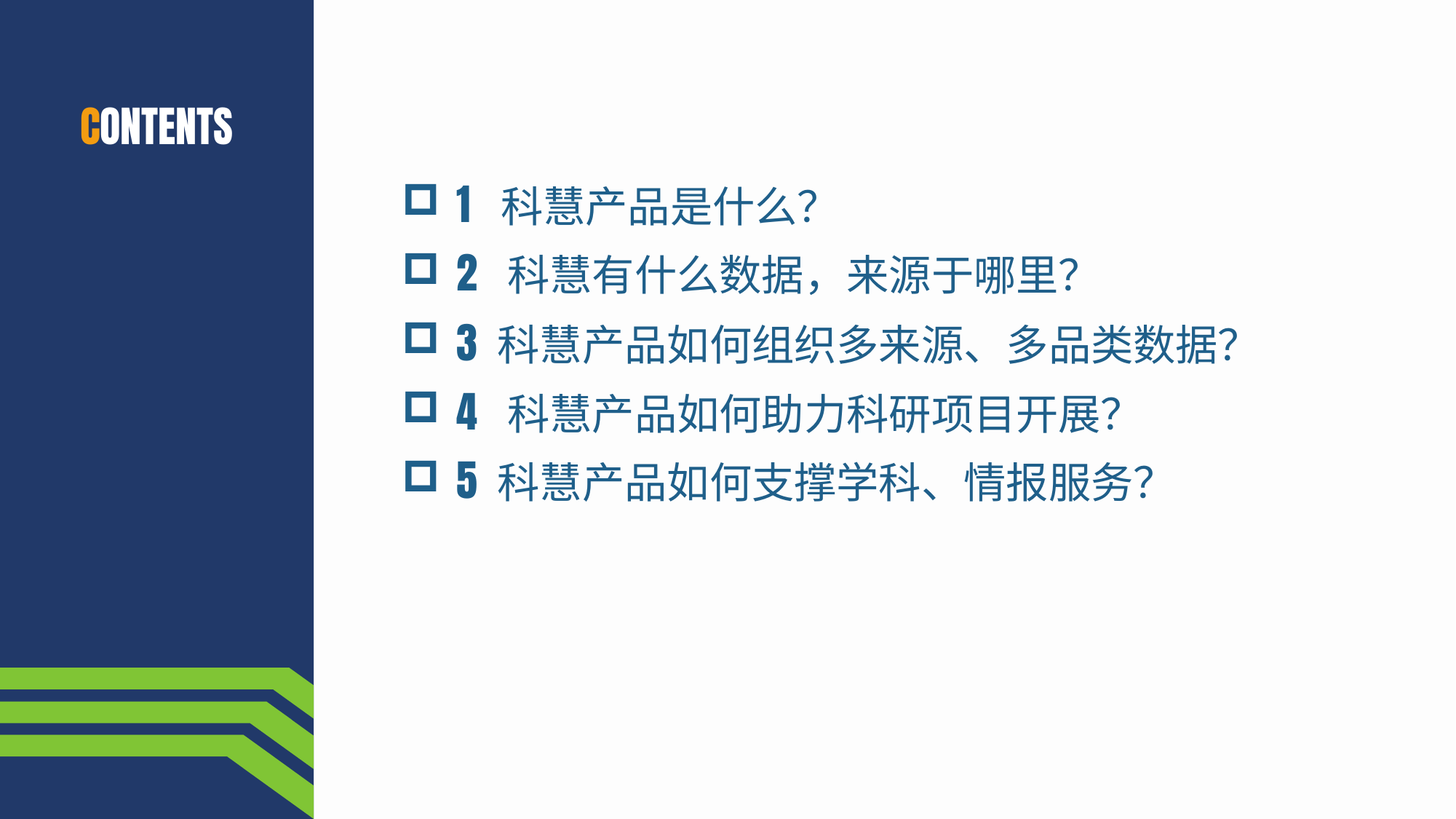

CONTENTS
1  科慧产品是什么？
2  科慧有什么数据，来源于哪里？
3 科慧产品如何组织多来源、多品类数据？
4  科慧产品如何助力科研项目开展？
5 科慧产品如何支撑学科、情报服务？